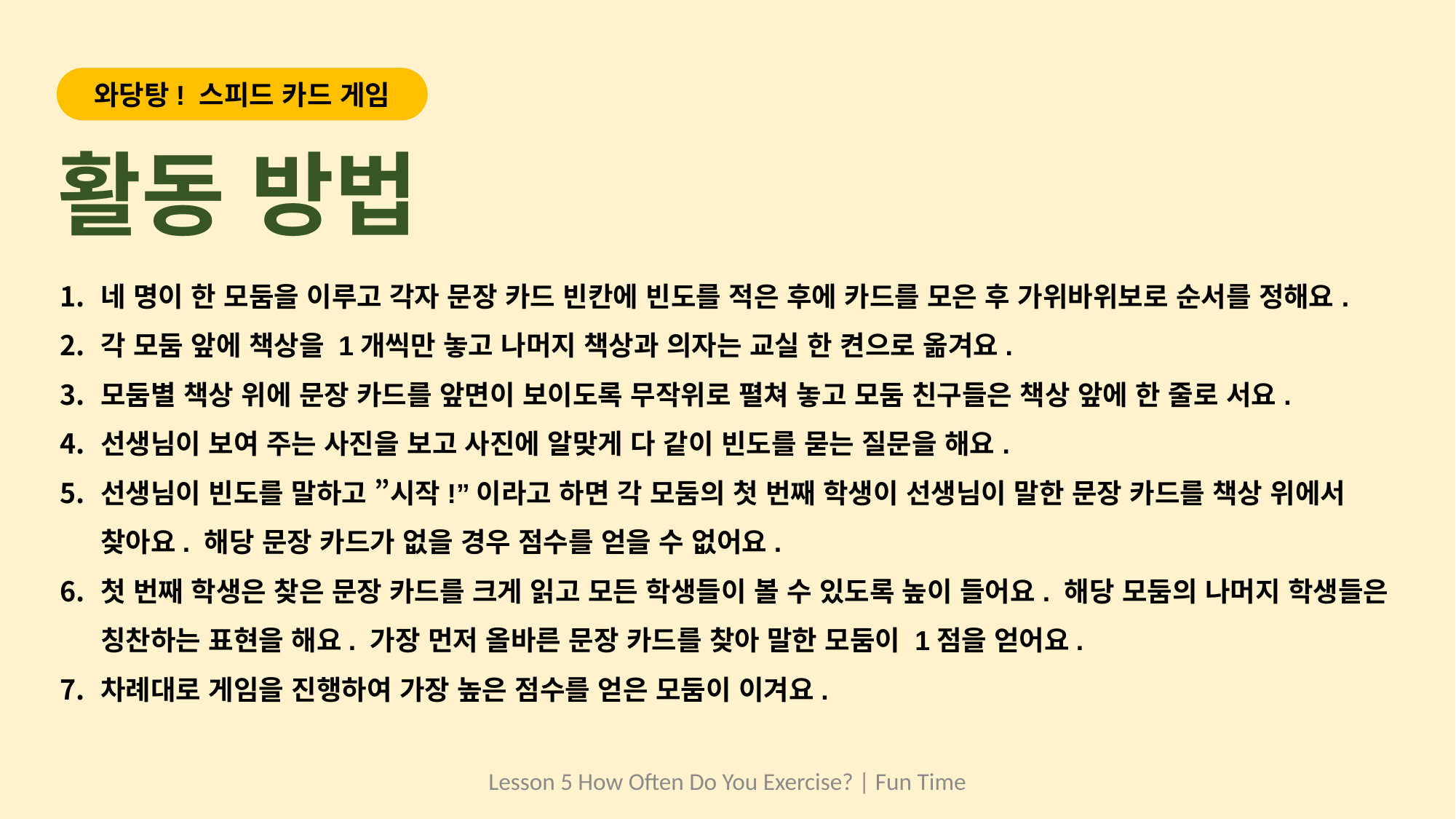

와당탕! 스피드 카드 게임
활동 방법
네 명이 한 모둠을 이루고 각자 문장 카드 빈칸에 빈도를 적은 후에 카드를 모은 후 가위바위보로 순서를 정해요.
각 모둠 앞에 책상을 1개씩만 놓고 나머지 책상과 의자는 교실 한 켠으로 옮겨요.
모둠별 책상 위에 문장 카드를 앞면이 보이도록 무작위로 펼쳐 놓고 모둠 친구들은 책상 앞에 한 줄로 서요.
선생님이 보여 주는 사진을 보고 사진에 알맞게 다 같이 빈도를 묻는 질문을 해요.
선생님이 빈도를 말하고 ”시작!”이라고 하면 각 모둠의 첫 번째 학생이 선생님이 말한 문장 카드를 책상 위에서 찾아요. 해당 문장 카드가 없을 경우 점수를 얻을 수 없어요.
첫 번째 학생은 찾은 문장 카드를 크게 읽고 모든 학생들이 볼 수 있도록 높이 들어요. 해당 모둠의 나머지 학생들은 칭찬하는 표현을 해요. 가장 먼저 올바른 문장 카드를 찾아 말한 모둠이 1점을 얻어요.
차례대로 게임을 진행하여 가장 높은 점수를 얻은 모둠이 이겨요.
Lesson 5 How Often Do You Exercise? | Fun Time